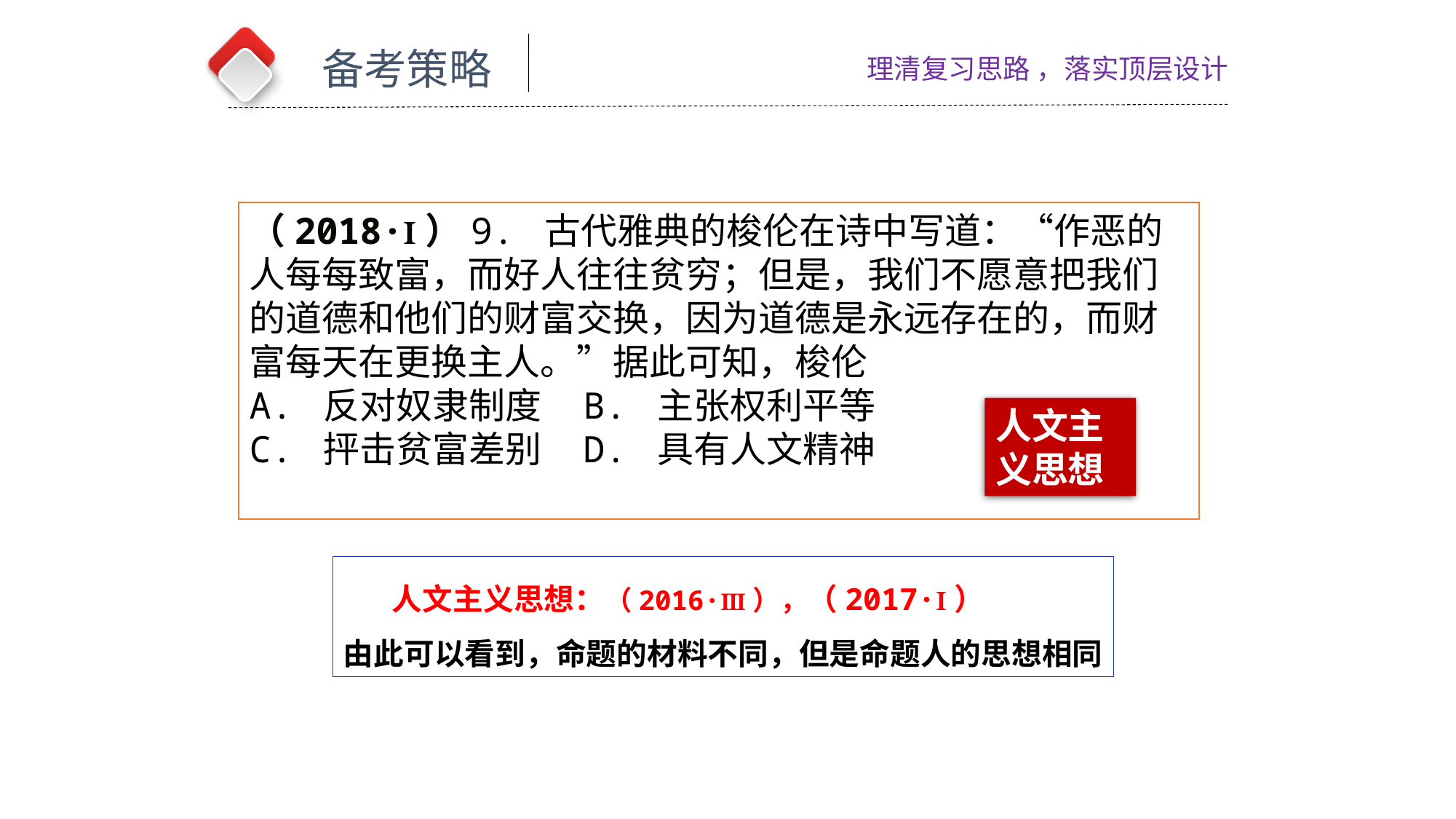

备考策略
理清复习思路 ，落实顶层设计

（2018·Ⅰ）9. 古代雅典的梭伦在诗中写道：“作恶的人每每致富，而好人往往贫穷；但是，我们不愿意把我们的道德和他们的财富交换，因为道德是永远存在的，而财富每天在更换主人。”据此可知，梭伦
A. 反对奴隶制度    B. 主张权利平等
C. 抨击贫富差别    D. 具有人文精神
人文主义思想
      人文主义思想：（2016·Ⅲ），（2017·Ⅰ）
由此可以看到，命题的材料不同，但是命题人的思想相同